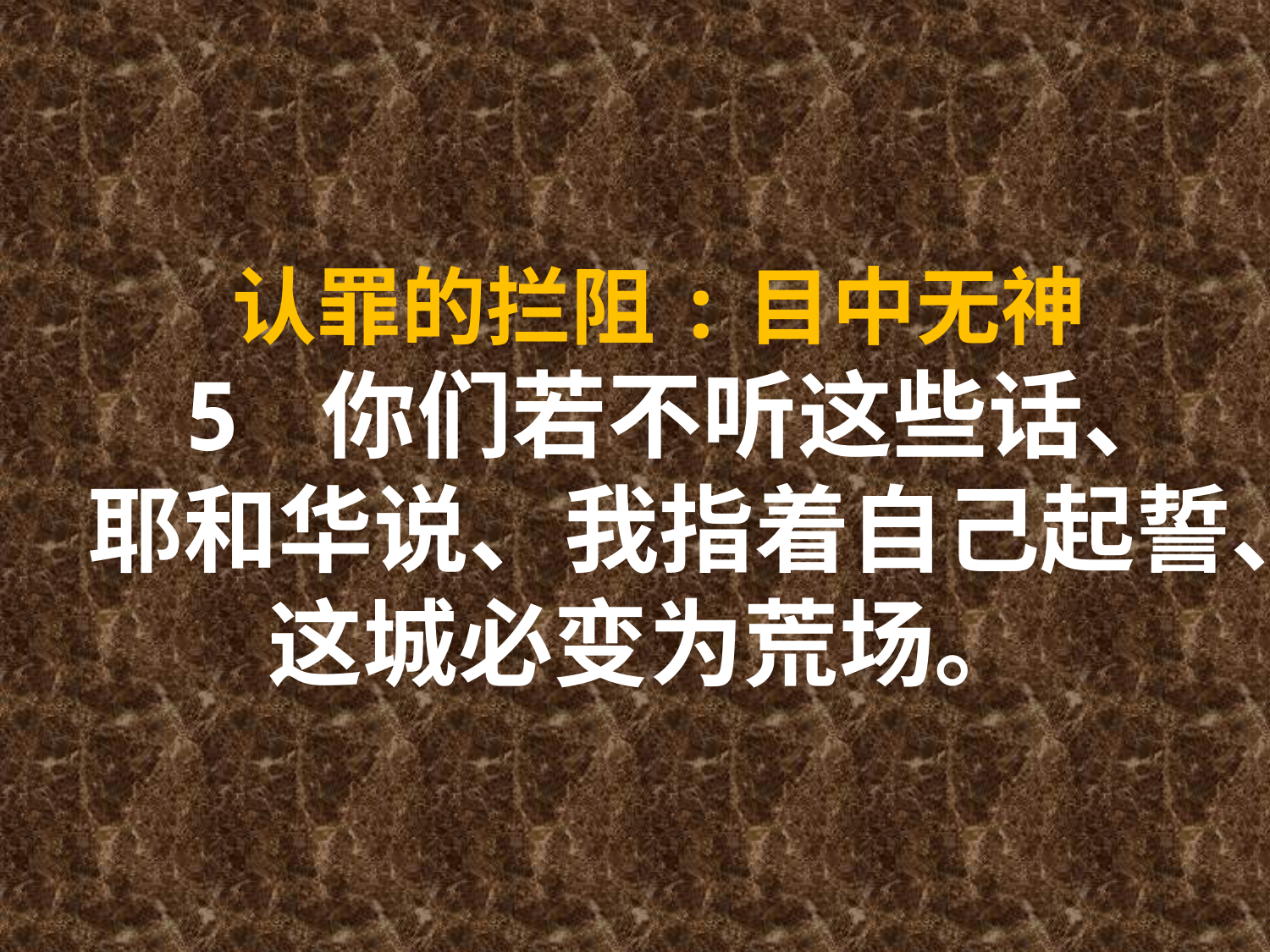

# 认罪的拦阻:目中无神 5 你们若不听这些话、 耶和华说、我指着自己起誓、这城必变为荒场。